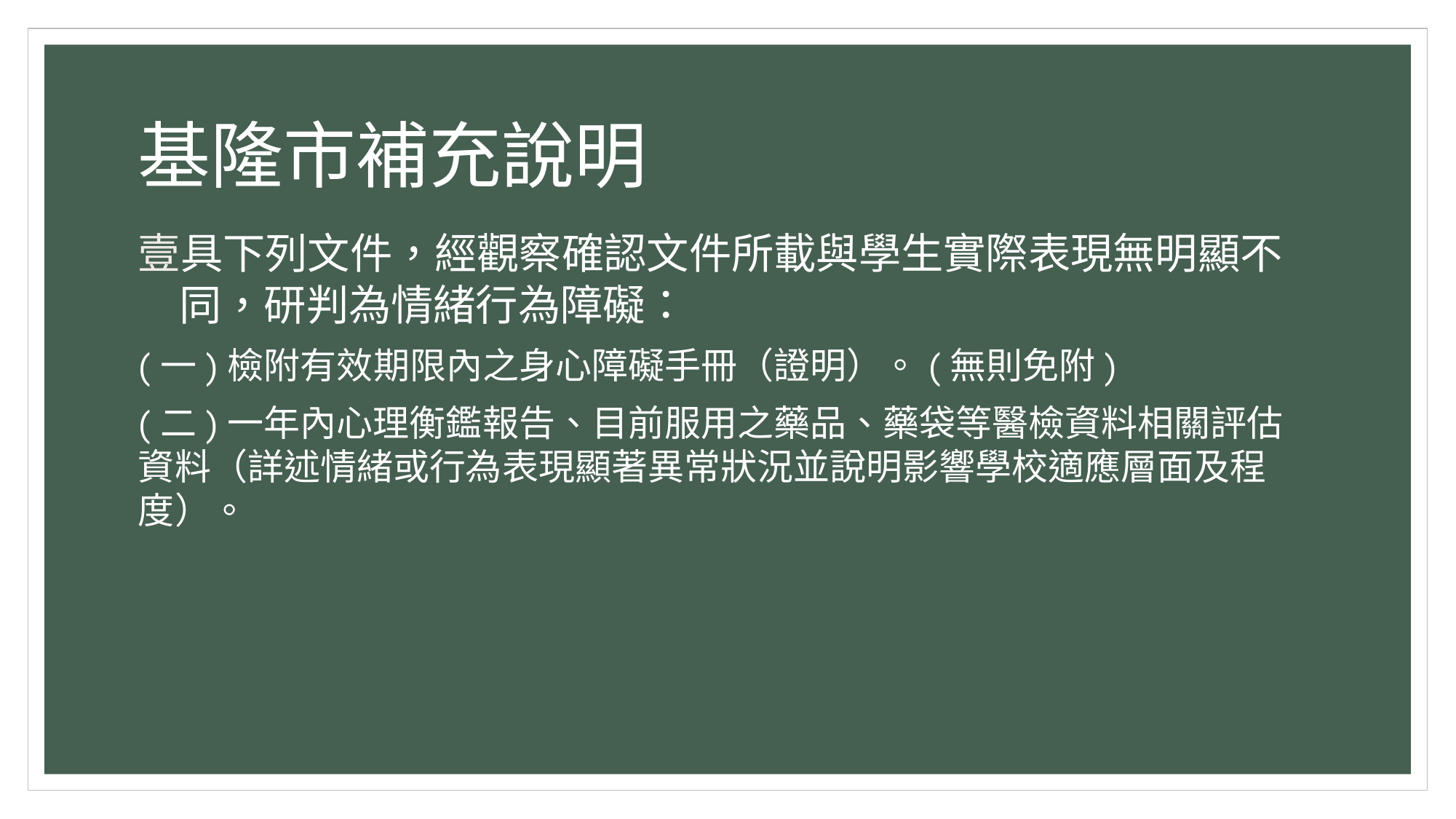

# 基隆市補充說明
具下列文件，經觀察確認文件所載與學生實際表現無明顯不同，研判為情緒行為障礙：
(一)檢附有效期限內之身心障礙手冊（證明）。(無則免附)
(二)一年內心理衡鑑報告、目前服用之藥品、藥袋等醫檢資料相關評估資料（詳述情緒或行為表現顯著異常狀況並說明影響學校適應層面及程度）。